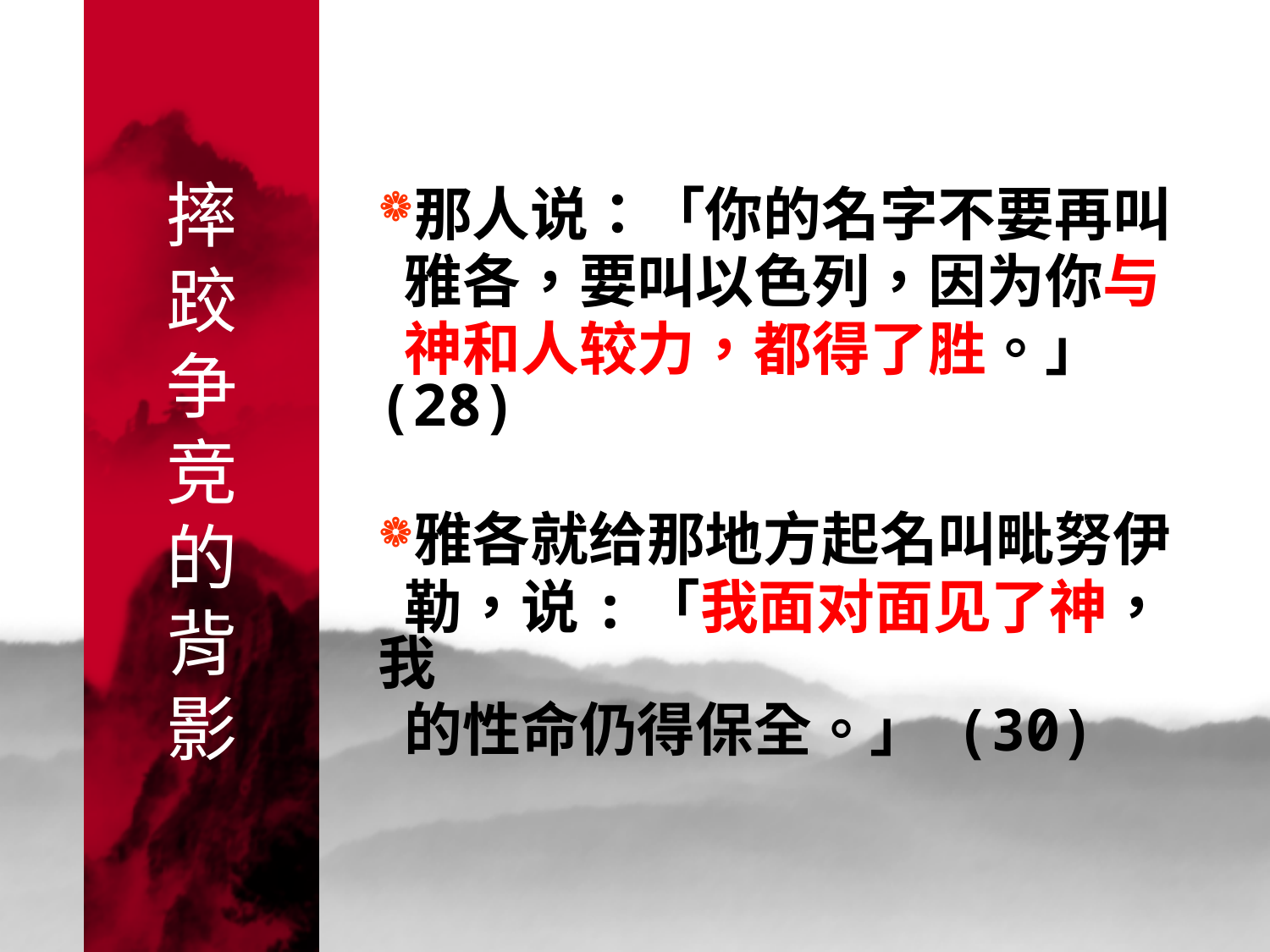

# 摔 跤 争 竞 的 背 影
那人说：「你的名字不要再叫
 雅各，要叫以色列，因为你与
 神和人较力，都得了胜。」(28)

雅各就给那地方起名叫毗努伊
 勒，说:「我面对面见了神，我
 的性命仍得保全。」 (30)